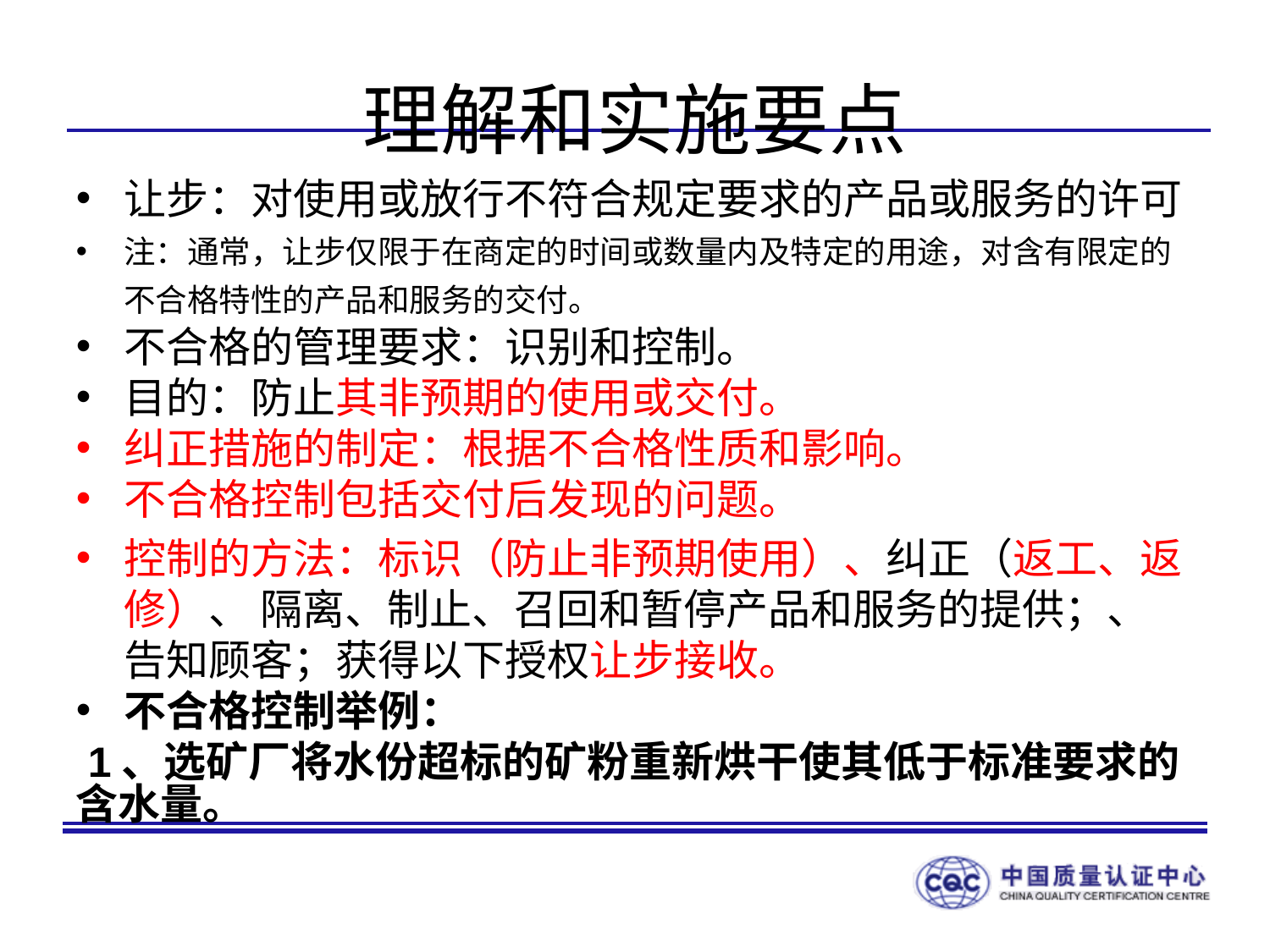

# 理解和实施要点
让步：对使用或放行不符合规定要求的产品或服务的许可
注：通常，让步仅限于在商定的时间或数量内及特定的用途，对含有限定的不合格特性的产品和服务的交付。
不合格的管理要求：识别和控制。
目的：防止其非预期的使用或交付。
纠正措施的制定：根据不合格性质和影响。
不合格控制包括交付后发现的问题。
控制的方法：标识（防止非预期使用）、纠正（返工、返修）、 隔离、制止、召回和暂停产品和服务的提供；、 告知顾客；获得以下授权让步接收。
不合格控制举例：
 1、选矿厂将水份超标的矿粉重新烘干使其低于标准要求的含水量。

212